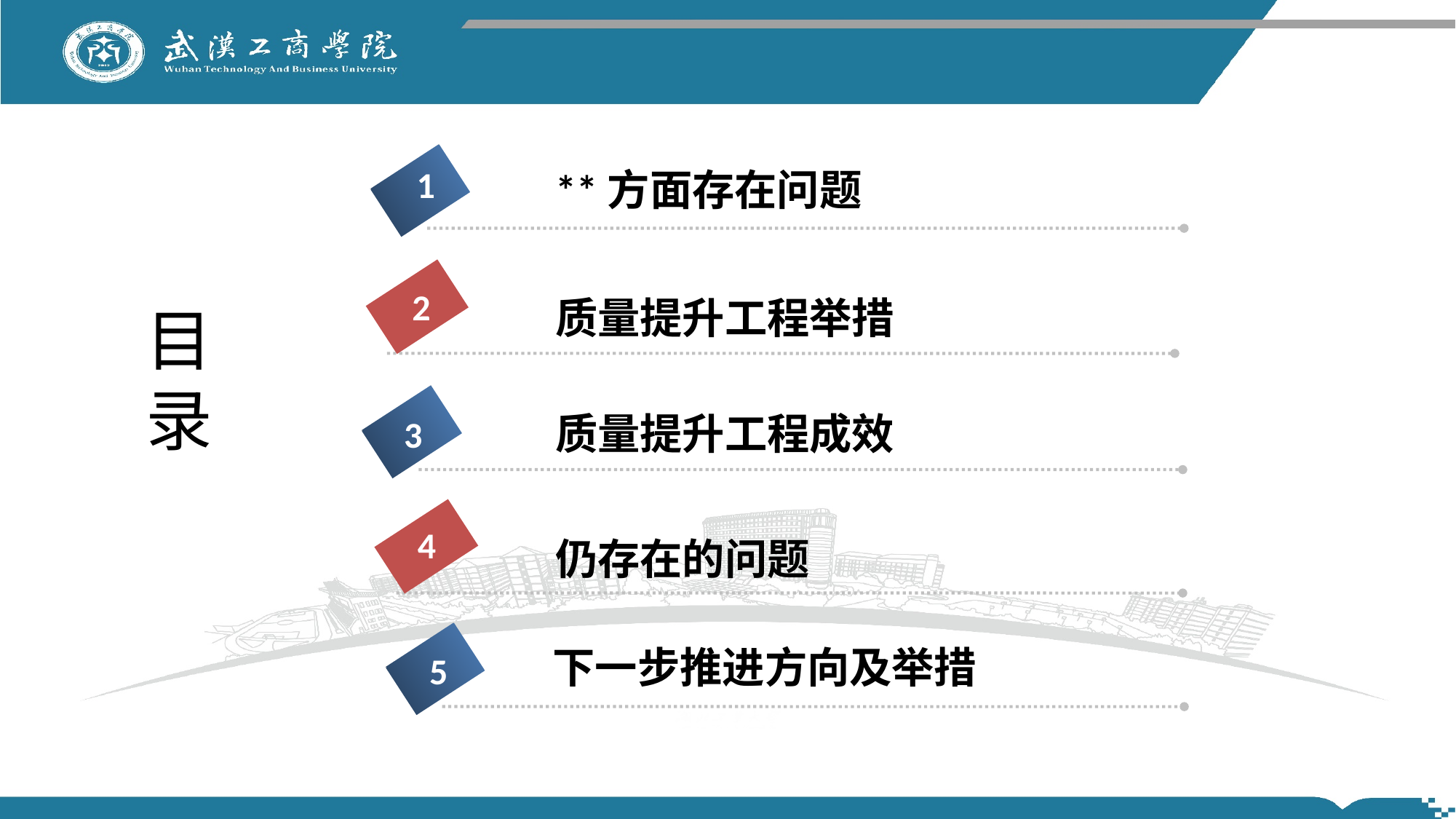

1

**方面存在问题

2

# 目 录
质量提升工程举措

3

质量提升工程成效

4

仍存在的问题
下一步推进方向及举措

5

5
5